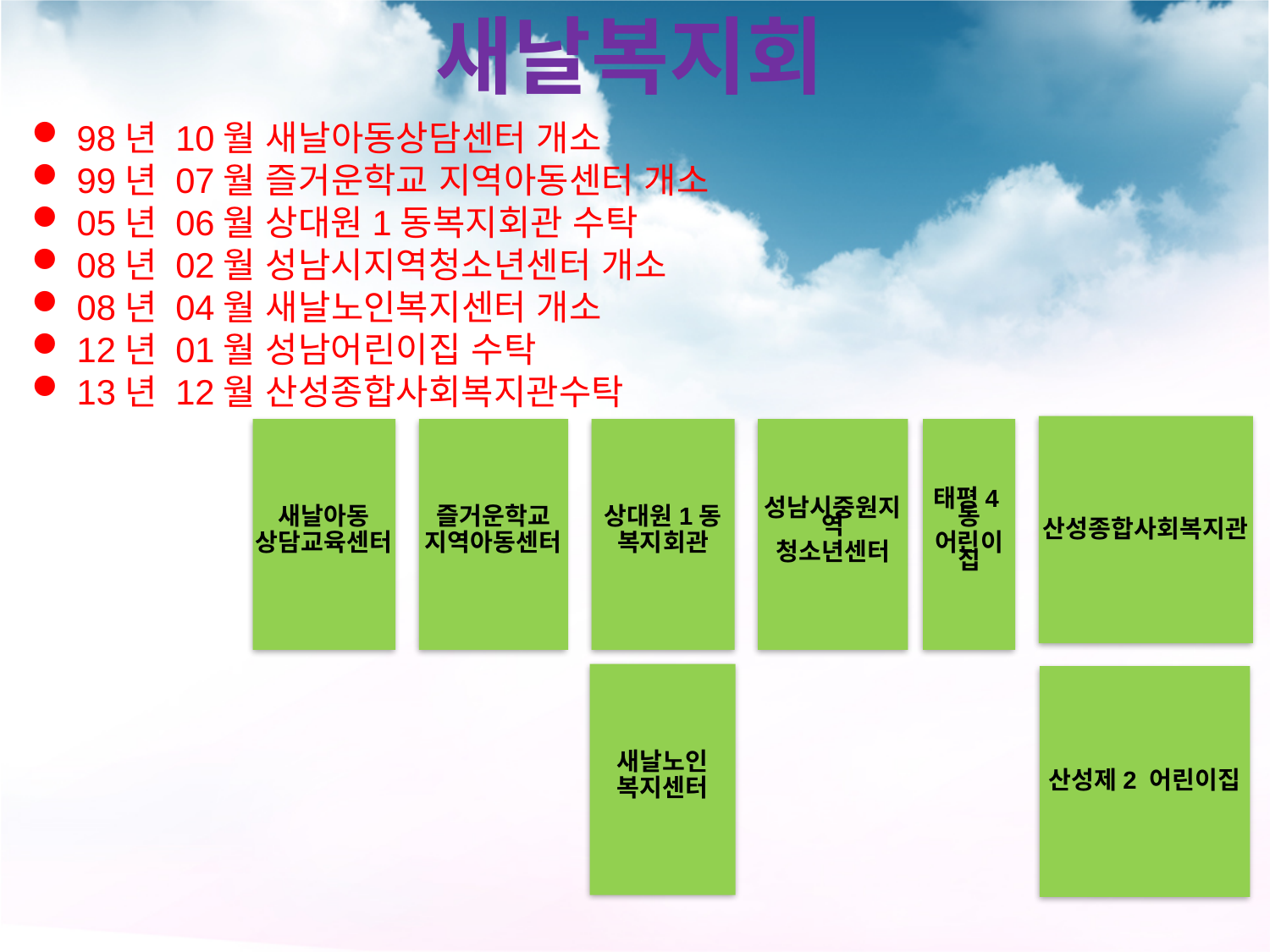

새날복지회
 98년 10월 새날아동상담센터 개소
 99년 07월 즐거운학교 지역아동센터 개소
 05년 06월 상대원1동복지회관 수탁
 08년 02월 성남시지역청소년센터 개소
 08년 04월 새날노인복지센터 개소
 12년 01월 성남어린이집 수탁
 13년 12월 산성종합사회복지관수탁
산성종합사회복지관
새날아동
상담교육센터
즐거운학교
지역아동센터
상대원1동
복지회관
성남시중원지역
청소년센터
태평4동
어린이집
새날노인
복지센터
산성제2 어린이집